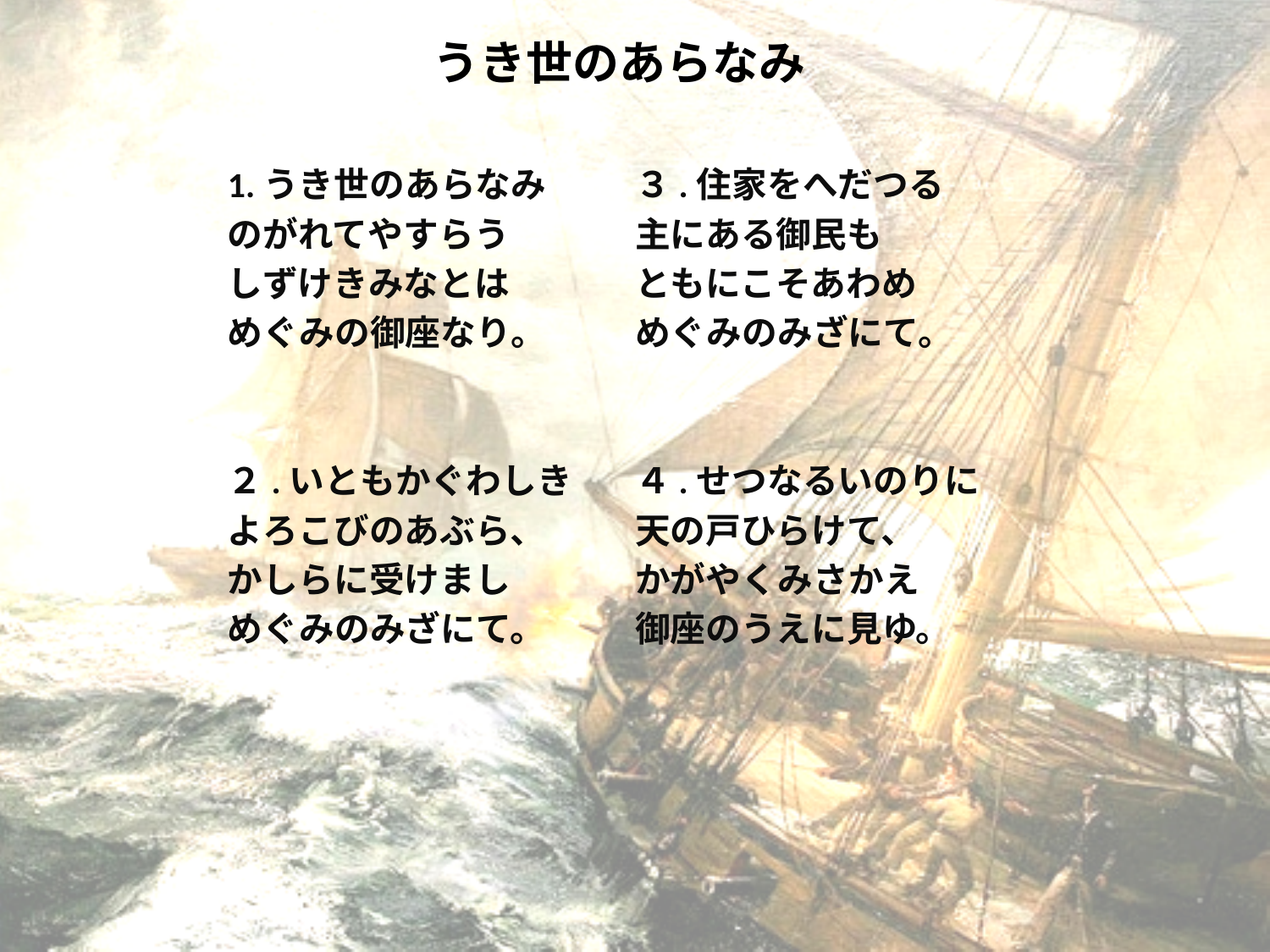

# うき世のあらなみ
1.うき世のあらなみ
のがれてやすらう
しずけきみなとは
めぐみの御座なり。

２.いともかぐわしき
よろこびのあぶら、
かしらに受けまし
めぐみのみざにて。

３.住家をへだつる
主にある御民も
ともにこそあわめ
めぐみのみざにて。

４.せつなるいのりに
天の戸ひらけて、
かがやくみさかえ
御座のうえに見ゆ。